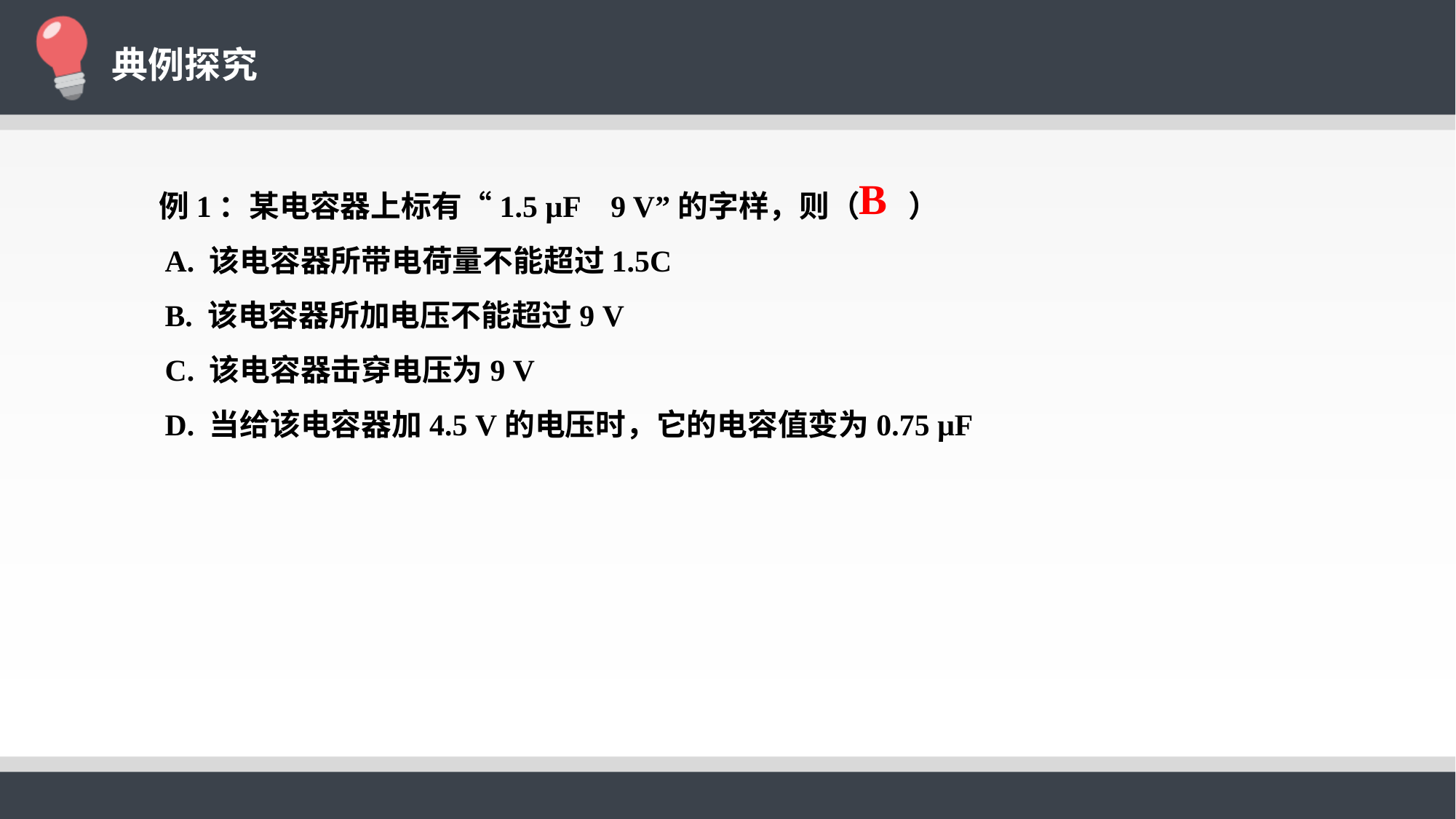

典例探究
        例1：某电容器上标有“1.5 μF    9 V”的字样，则（       ）
         A. 该电容器所带电荷量不能超过1.5C
         B. 该电容器所加电压不能超过9 V
         C. 该电容器击穿电压为9 V
         D. 当给该电容器加4.5 V的电压时，它的电容值变为0.75 μF
B